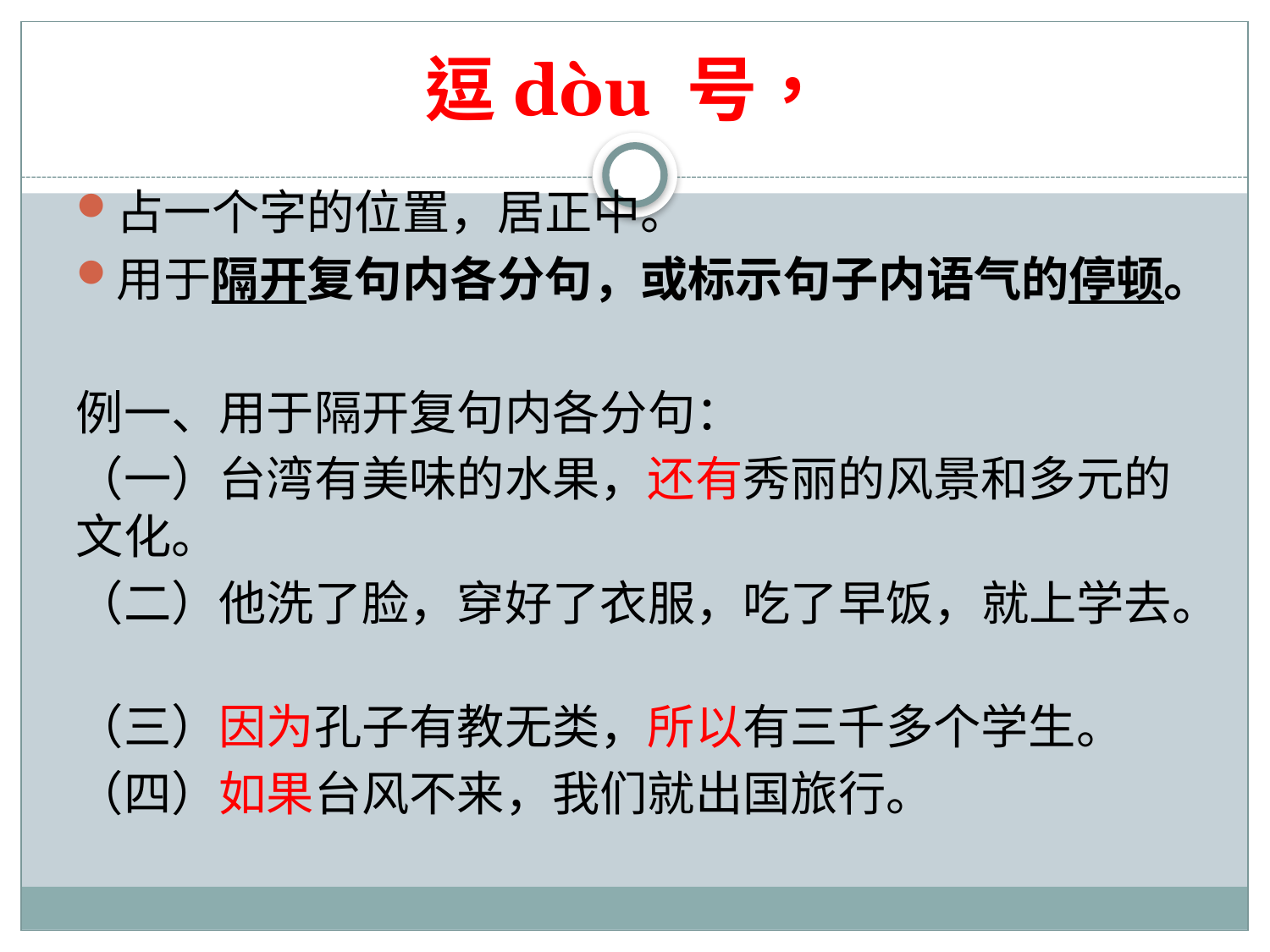

# 逗dòu 号，
占一个字的位置，居正中。
用于隔开复句内各分句，或标示句子内语气的停顿。

例一、用于隔开复句内各分句：
（一）台湾有美味的水果，还有秀丽的风景和多元的文化。
（二）他洗了脸，穿好了衣服，吃了早饭，就上学去。
（三）因为孔子有教无类，所以有三千多个学生。
（四）如果台风不来，我们就出国旅行。